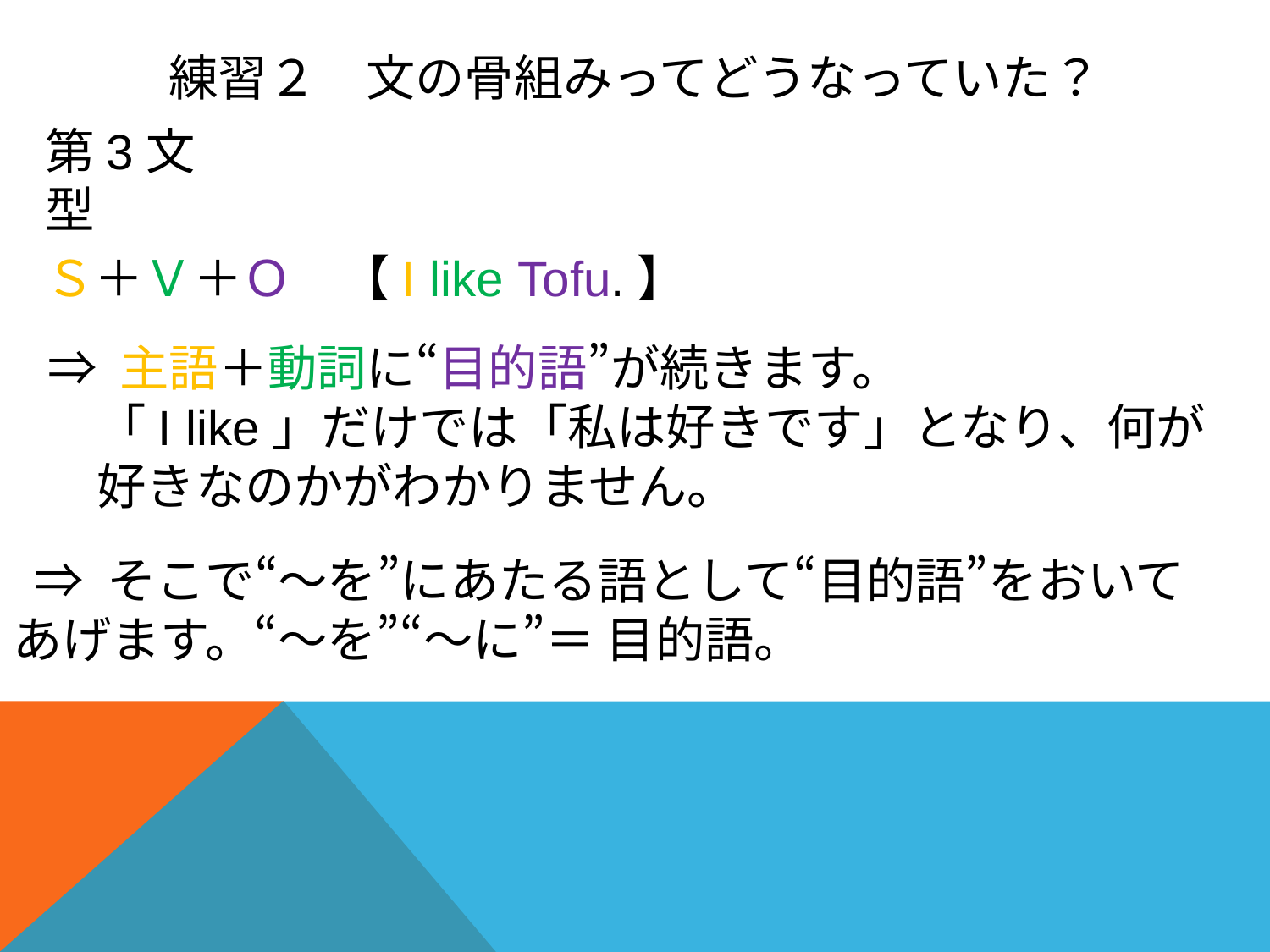

練習２　文の骨組みってどうなっていた？
第3文型
Ｓ＋Ｖ＋Ｏ　【I like Tofu.】
⇒ 主語＋動詞に“目的語”が続きます。
　「I like」だけでは「私は好きです」となり、何が
　好きなのかがわかりません。
  ⇒ そこで“～を”にあたる語として“目的語”をおいてあげます。“～を”“～に”＝ 目的語。